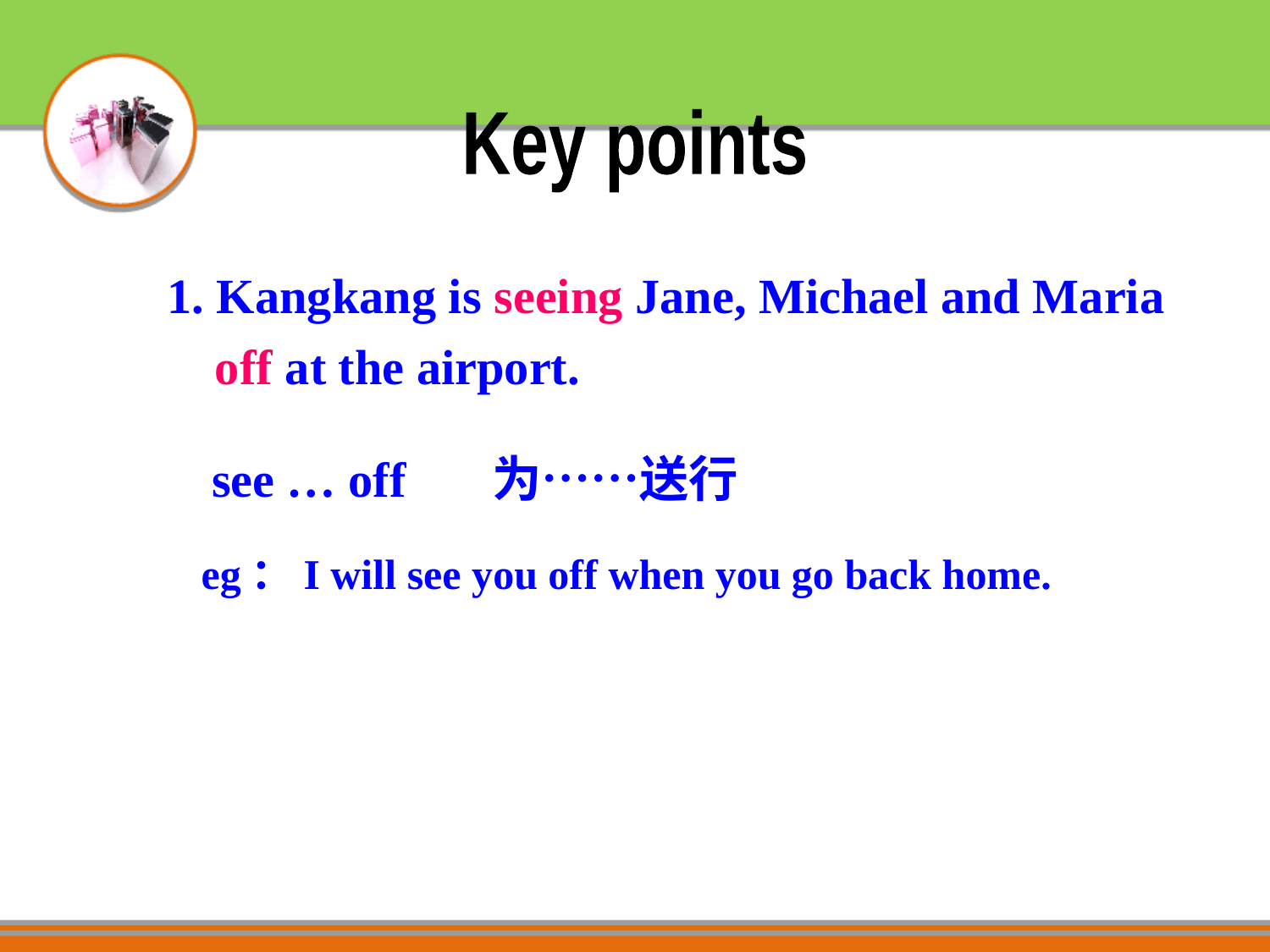

Key points
1. Kangkang is seeing Jane, Michael and Maria off at the airport.
  see … off      为……送行
eg：I will see you off when you go back home.